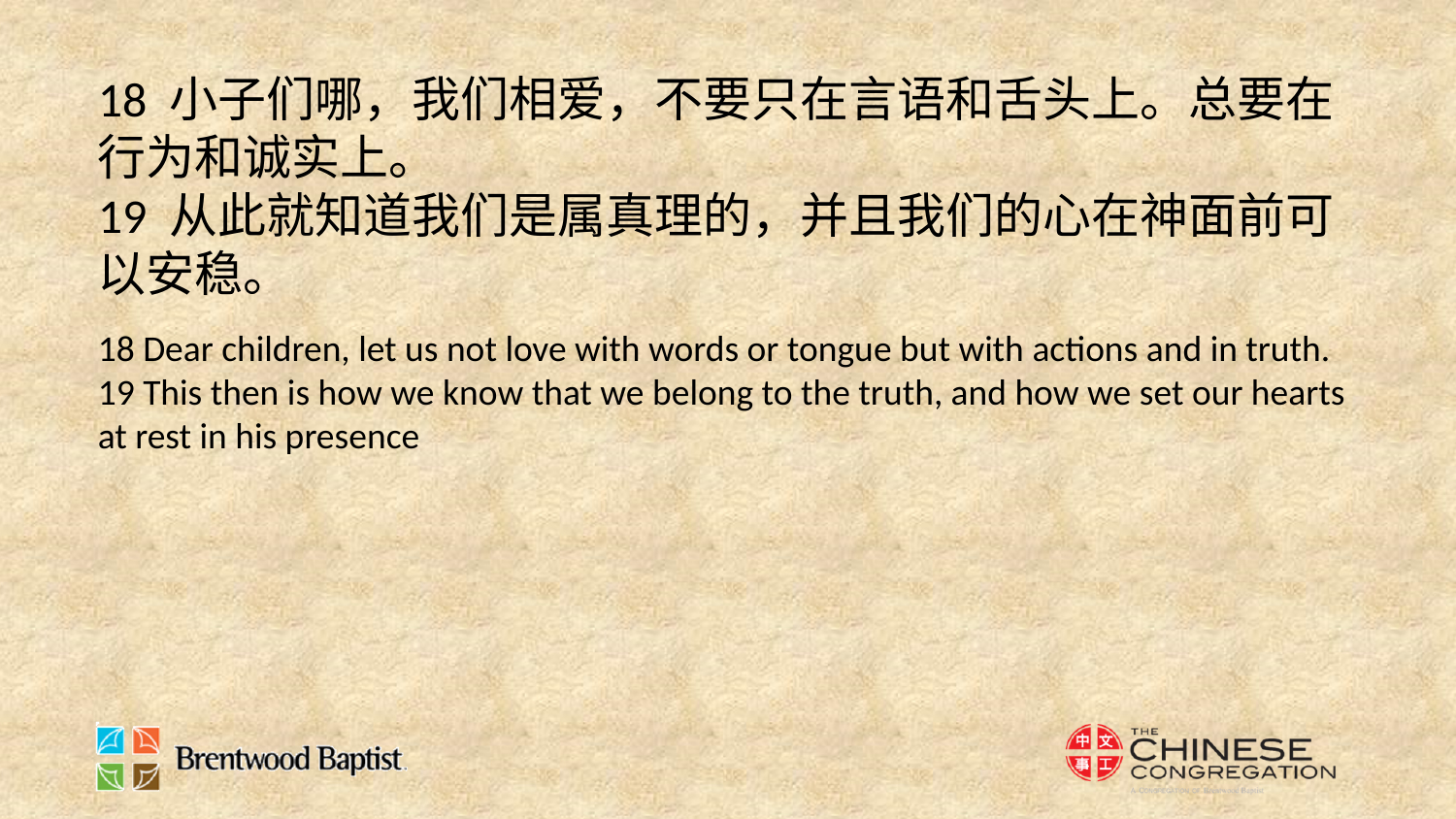

18 小子们哪，我们相爱，不要只在言语和舌头上。总要在行为和诚实上。
19 从此就知道我们是属真理的，并且我们的心在神面前可以安稳。

18 Dear children, let us not love with words or tongue but with actions and in truth.
19 This then is how we know that we belong to the truth, and how we set our hearts at rest in his presence